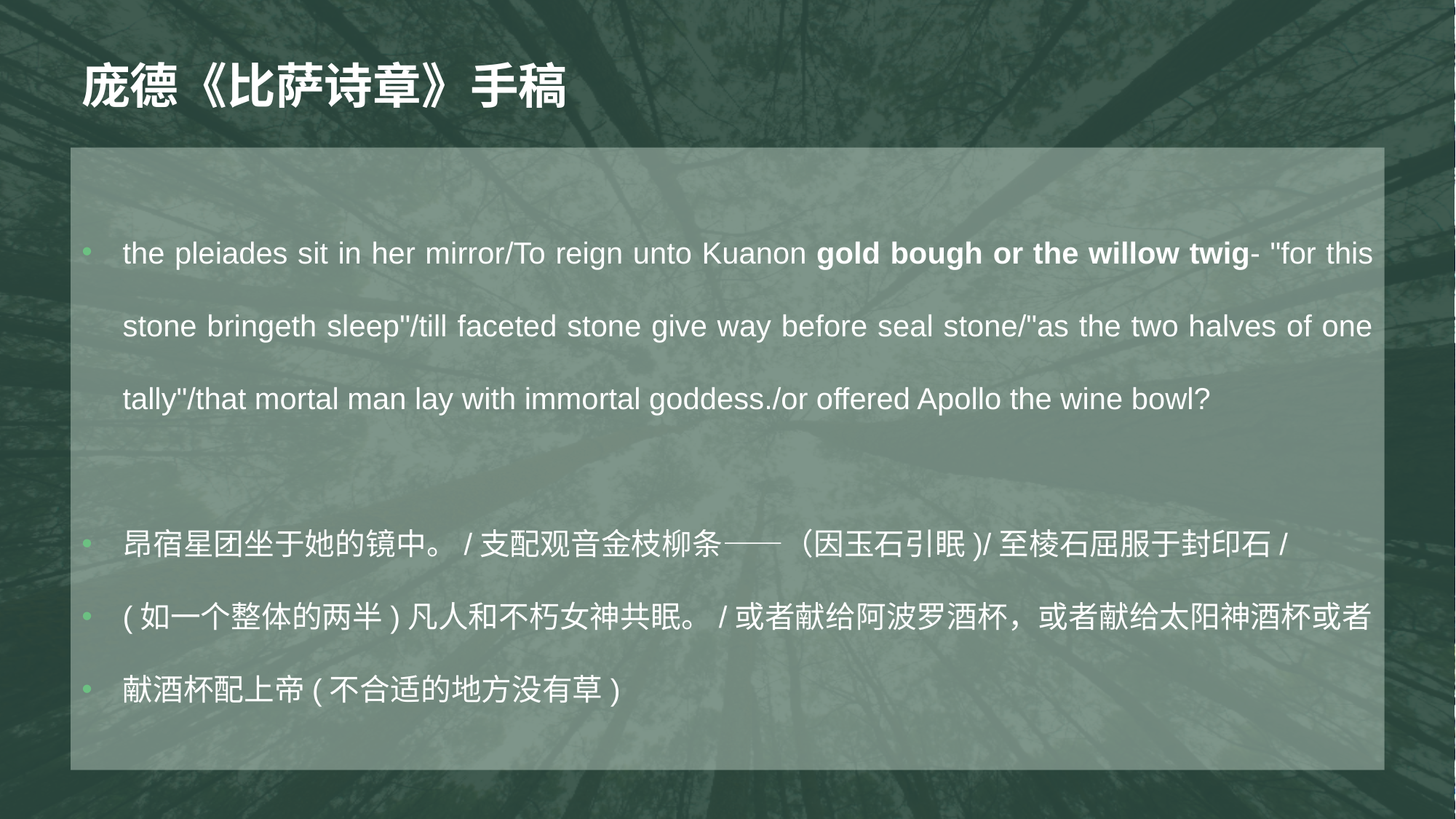

# 庞德《比萨诗章》手稿

the pleiades sit in her mirror/To reign unto Kuanon gold bough or the willow twig- "for this stone bringeth sleep"/till faceted stone give way before seal stone/"as the two halves of one tally"/that mortal man lay with immortal goddess./or offered Apollo the wine bowl?

昂宿星团坐于她的镜中。/支配观音金枝柳条——（因玉石引眠)/至棱石屈服于封印石/
(如一个整体的两半)凡人和不朽女神共眠。/或者献给阿波罗酒杯，或者献给太阳神酒杯或者
献酒杯配上帝(不合适的地方没有草)